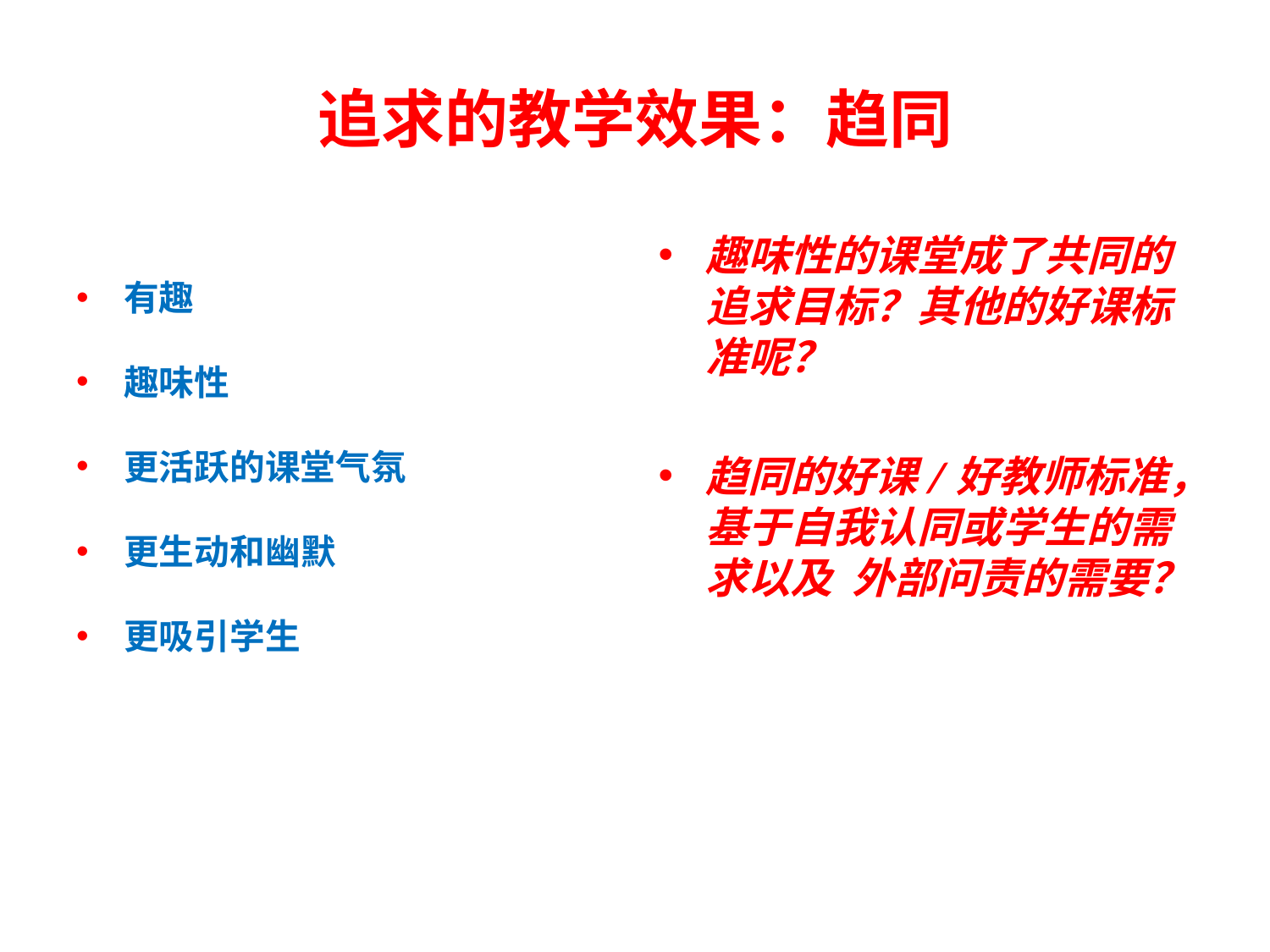

# 追求的教学效果：趋同

有趣
趣味性
更活跃的课堂气氛
更生动和幽默
更吸引学生

趣味性的课堂成了共同的追求目标？其他的好课标准呢？

趋同的好课/好教师标准，基于自我认同或学生的需求以及  外部问责的需要？